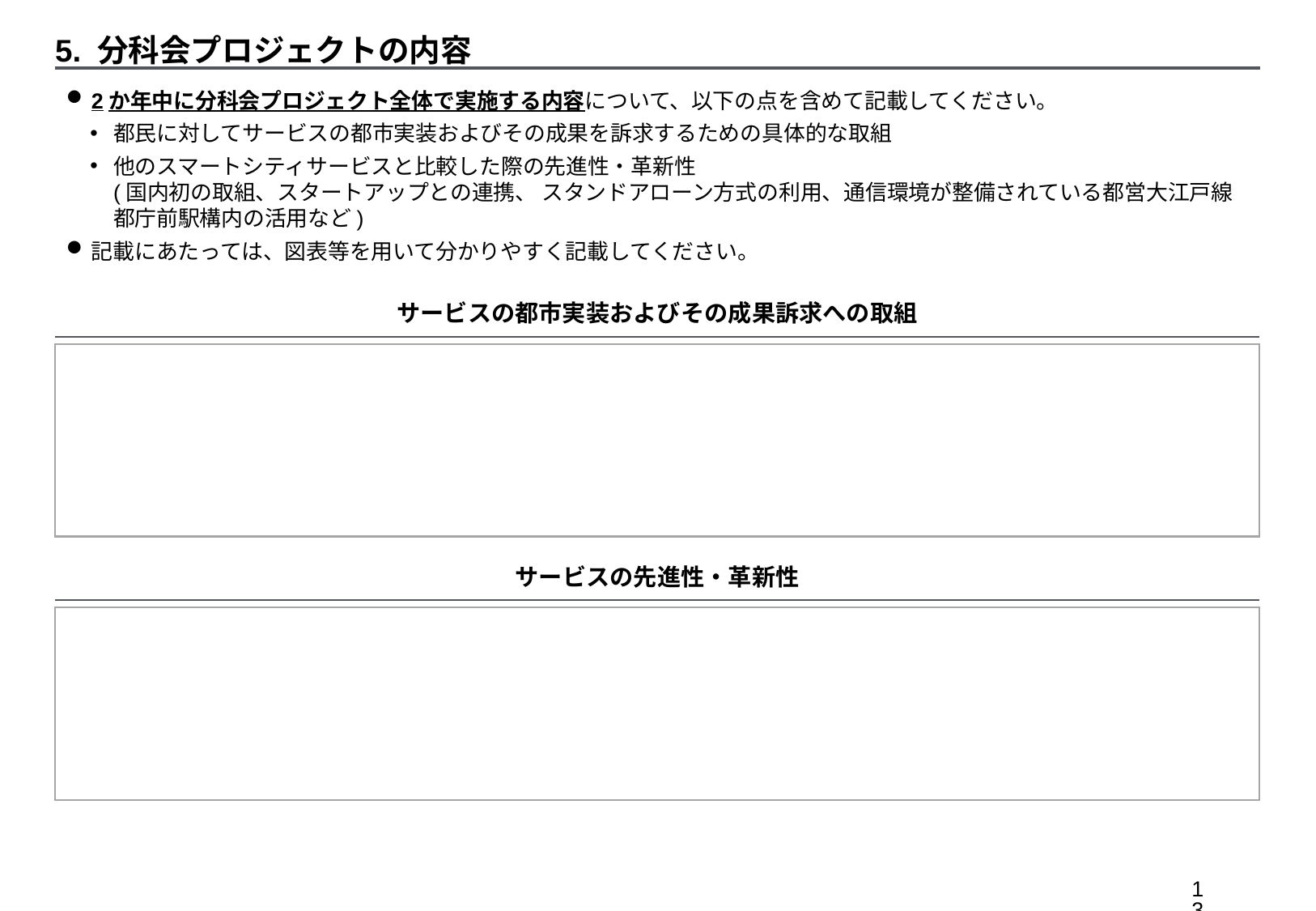

5. 分科会プロジェクトの内容
2か年中に分科会プロジェクト全体で実施する内容について、以下の点を含めて記載してください。
都民に対してサービスの都市実装およびその成果を訴求するための具体的な取組
他のスマートシティサービスと比較した際の先進性・革新性
(国内初の取組、スタートアップとの連携、 スタンドアローン方式の利用、通信環境が整備されている都営大江戸線都庁前駅構内の活用など)
記載にあたっては、図表等を用いて分かりやすく記載してください。
サービスの都市実装およびその成果訴求への取組

サービスの先進性・革新性

13